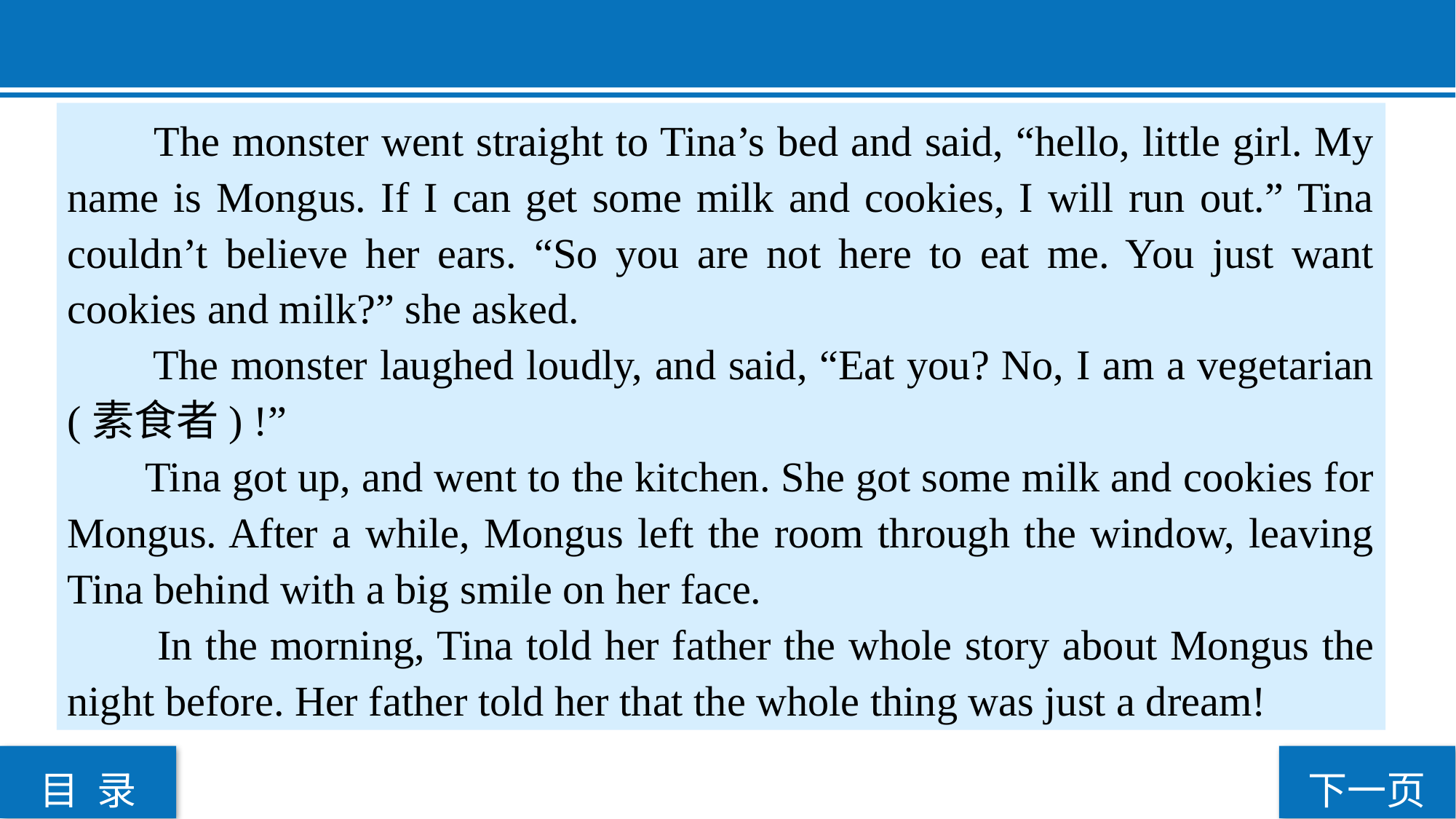

The monster went straight to Tina’s bed and said, “hello, little girl. My name is Mongus. If I can get some milk and cookies, I will run out.” Tina couldn’t believe her ears. “So you are not here to eat me. You just want cookies and milk?” she asked.
       The monster laughed loudly, and said, “Eat you? No, I am a vegetarian (素食者) !”
       Tina got up, and went to the kitchen. She got some milk and cookies for Mongus. After a while, Mongus left the room through the window, leaving Tina behind with a big smile on her face.
       In the morning, Tina told her father the whole story about Mongus the night before. Her father told her that the whole thing was just a dream!